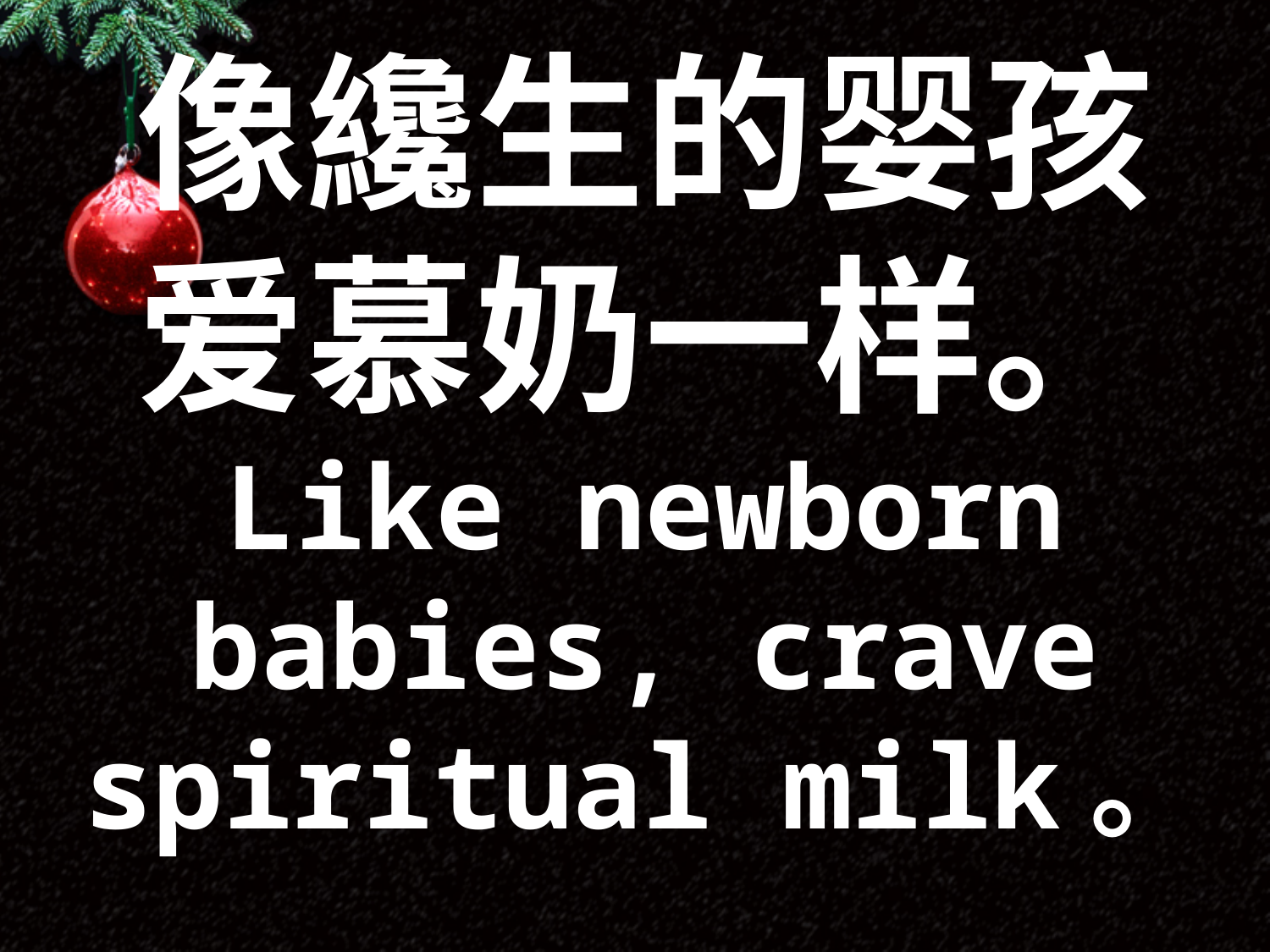

像纔生的婴孩
爱慕奶一样。
Like newborn babies, crave spiritual milk。